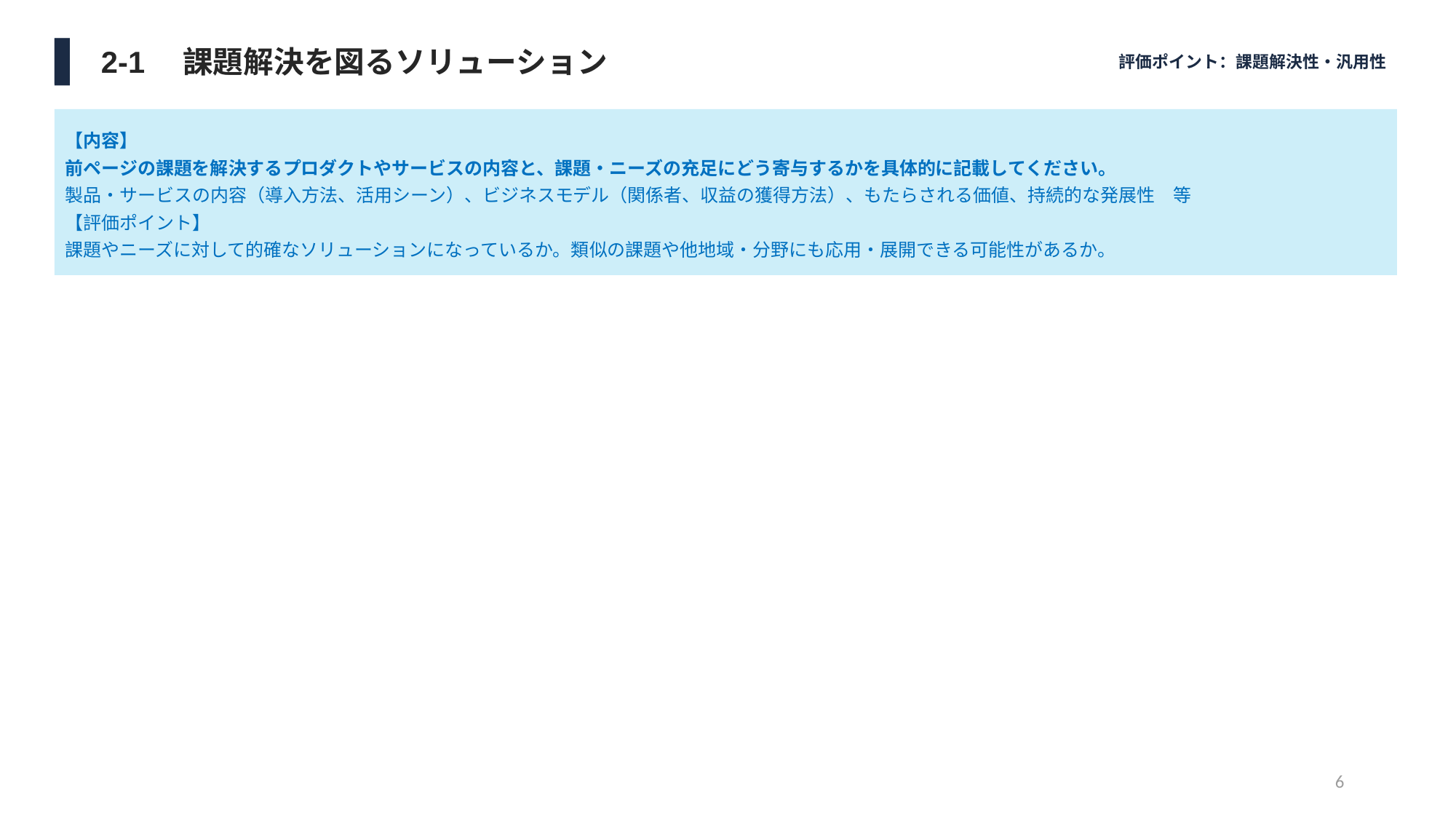

2-1　課題解決を図るソリューション

評価ポイント：課題解決性・汎用性
【内容】
前ページの課題を解決するプロダクトやサービスの内容と、課題・ニーズの充足にどう寄与するかを具体的に記載してください。
製品・サービスの内容（導入方法、活用シーン）、ビジネスモデル（関係者、収益の獲得方法）、もたらされる価値、持続的な発展性　等
【評価ポイント】
課題やニーズに対して的確なソリューションになっているか。類似の課題や他地域・分野にも応用・展開できる可能性があるか。
6